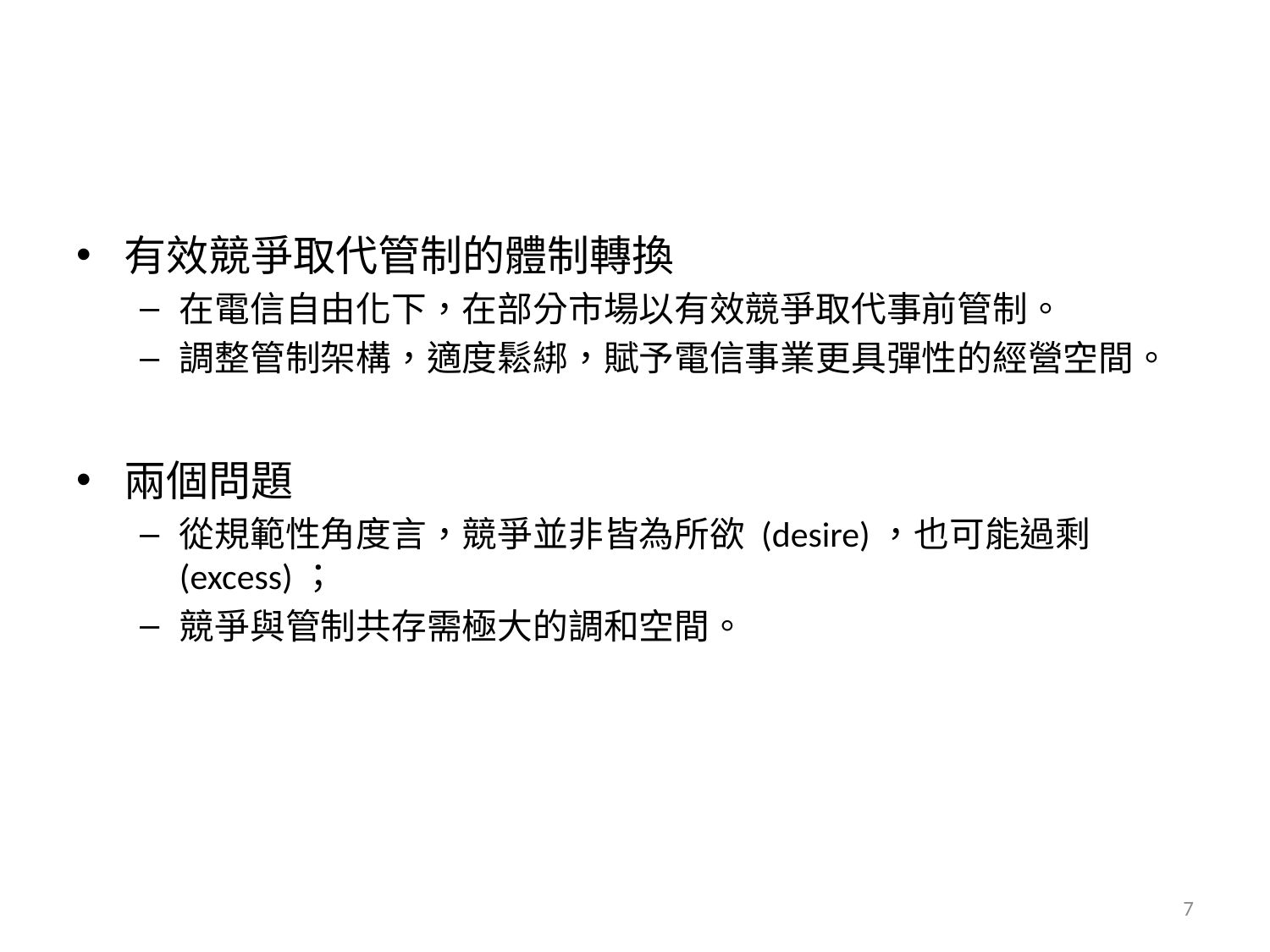

#
有效競爭取代管制的體制轉換
在電信自由化下，在部分市場以有效競爭取代事前管制。
調整管制架構，適度鬆綁，賦予電信事業更具彈性的經營空間。

兩個問題
從規範性角度言，競爭並非皆為所欲 (desire)，也可能過剩 (excess)；
競爭與管制共存需極大的調和空間。

7